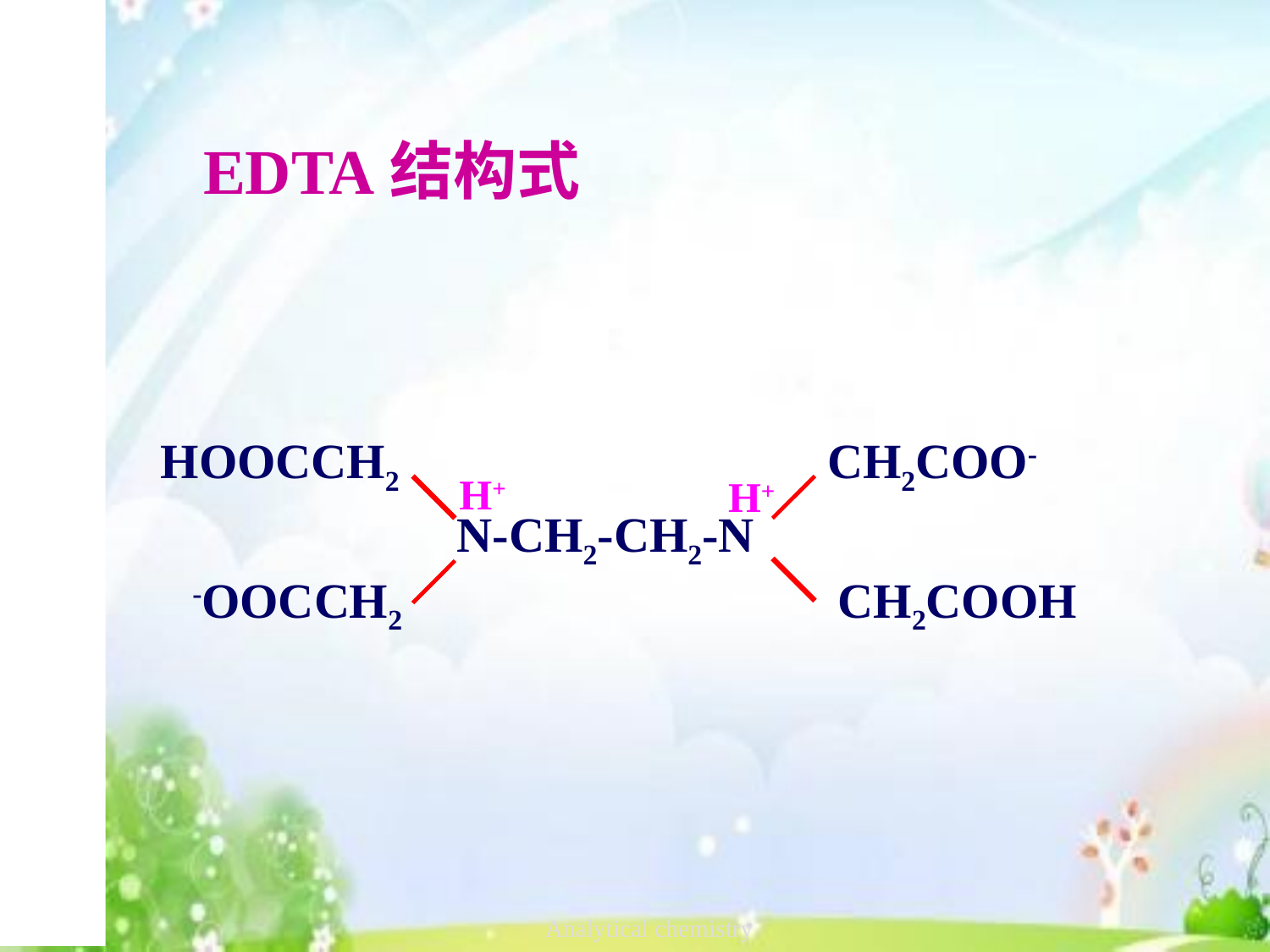

# EDTA结构式

HOOCCH2
CH2COO-
H+
H+
N-CH2-CH2-N
-OOCCH2
CH2COOH

Analytical chemistry
5